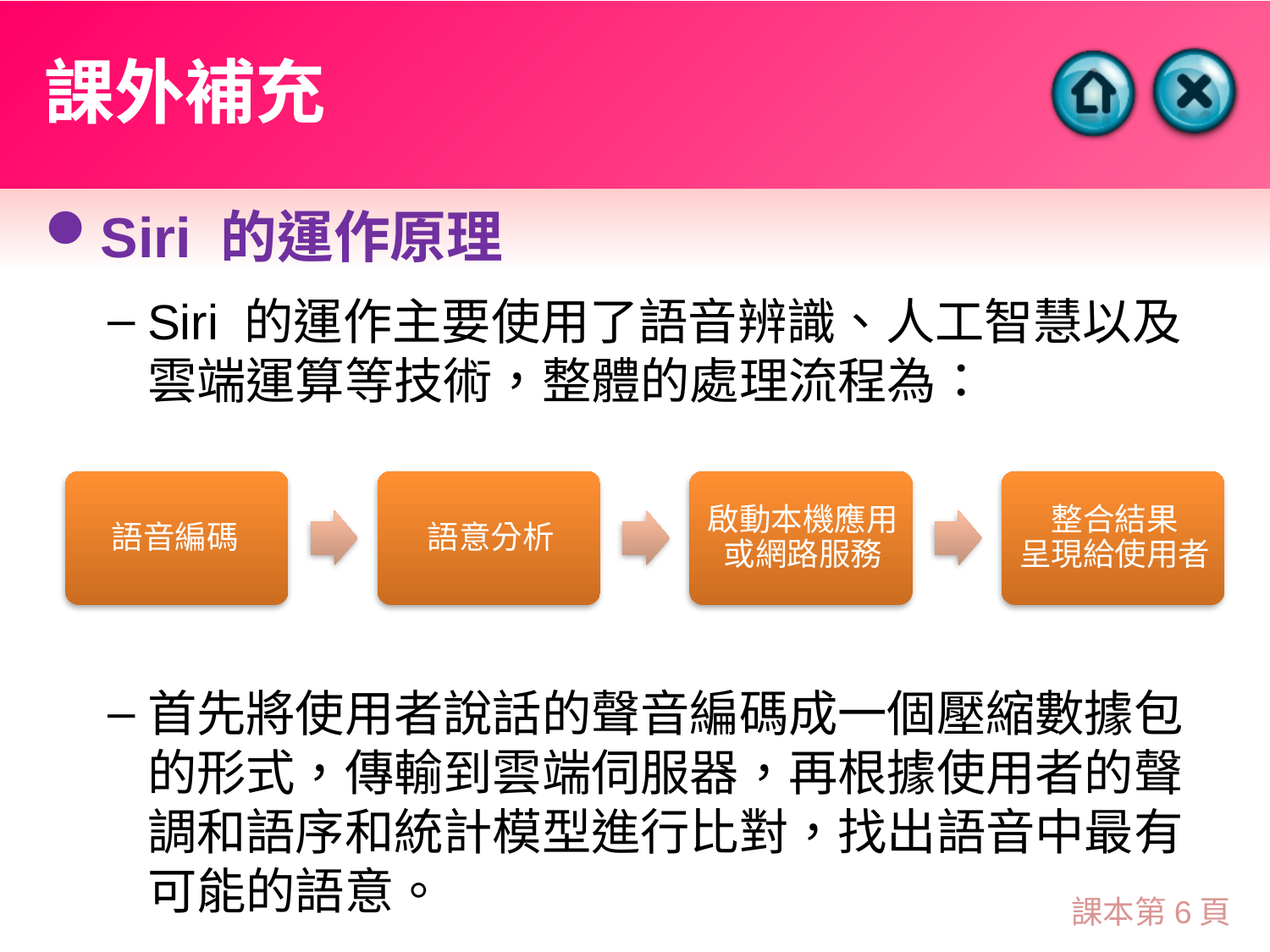

# 課外補充
Siri 的運作原理
Siri 的運作主要使用了語音辨識、人工智慧以及雲端運算等技術，整體的處理流程為：

首先將使用者說話的聲音編碼成一個壓縮數據包的形式，傳輸到雲端伺服器，再根據使用者的聲調和語序和統計模型進行比對，找出語音中最有可能的語意。
語音編碼

語意分析

啟動本機應用或網路服務

整合結果
呈現給使用者
課本第6頁